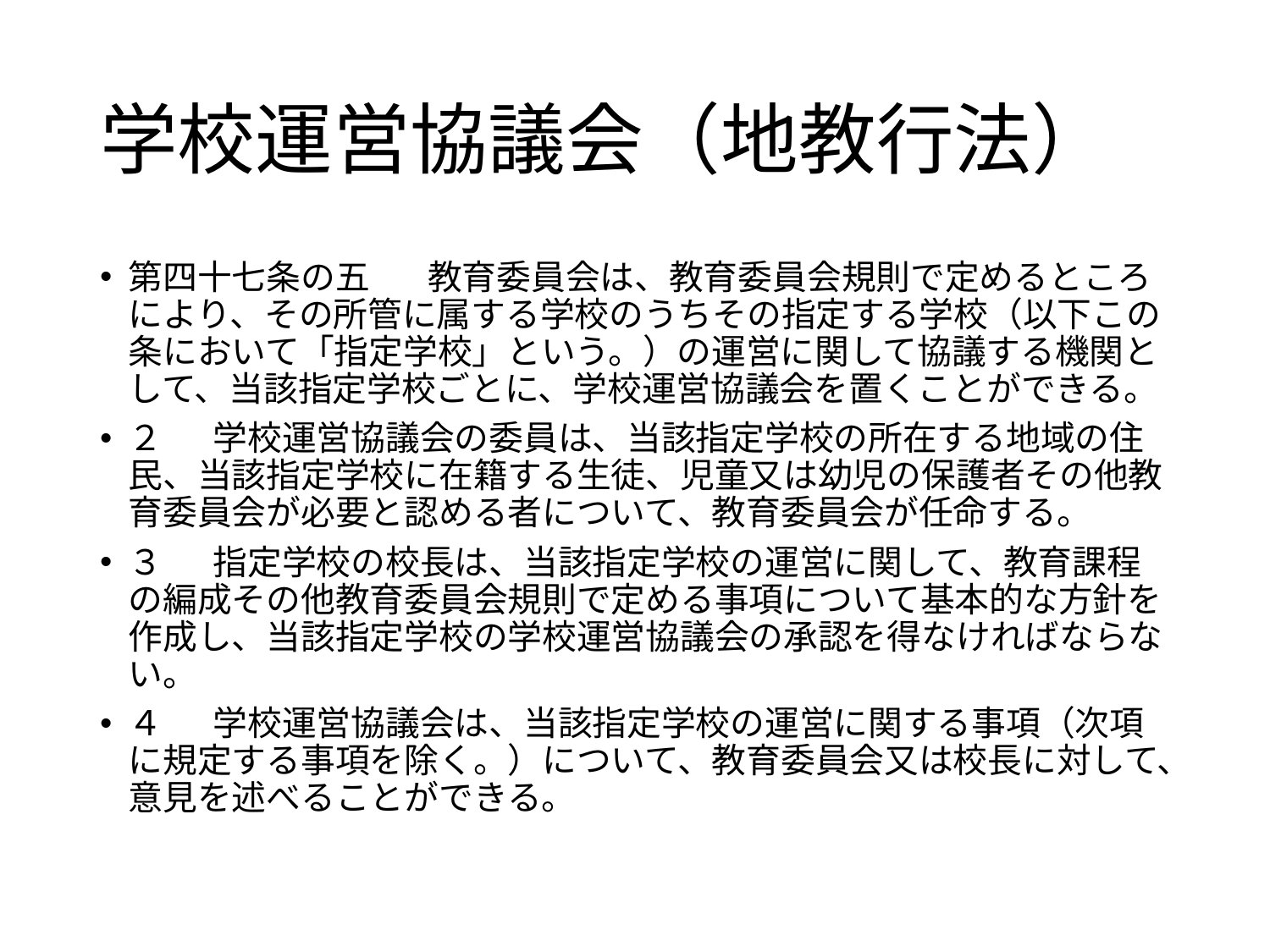

# 学校運営協議会（地教行法）
第四十七条の五   　教育委員会は、教育委員会規則で定めるところにより、その所管に属する学校のうちその指定する学校（以下この条において「指定学校」という。）の運営に関して協議する機関として、当該指定学校ごとに、学校運営協議会を置くことができる。
２  　学校運営協議会の委員は、当該指定学校の所在する地域の住民、当該指定学校に在籍する生徒、児童又は幼児の保護者その他教育委員会が必要と認める者について、教育委員会が任命する。
３  　指定学校の校長は、当該指定学校の運営に関して、教育課程の編成その他教育委員会規則で定める事項について基本的な方針を作成し、当該指定学校の学校運営協議会の承認を得なければならない。
４  　学校運営協議会は、当該指定学校の運営に関する事項（次項に規定する事項を除く。）について、教育委員会又は校長に対して、意見を述べることができる。